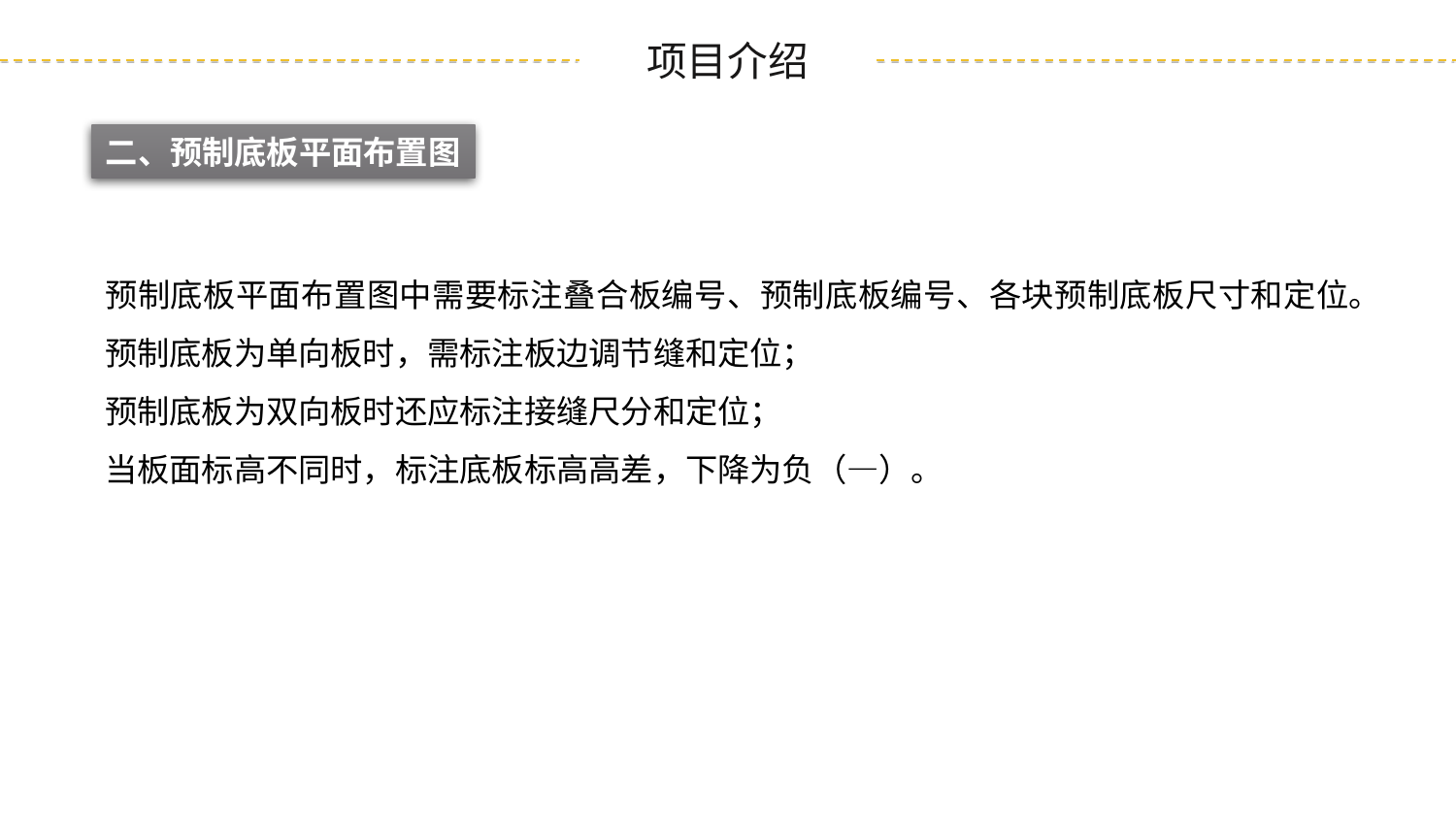

二、预制底板平面布置图
预制底板平面布置图中需要标注叠合板编号、预制底板编号、各块预制底板尺寸和定位。
预制底板为单向板时，需标注板边调节缝和定位；
预制底板为双向板时还应标注接缝尺分和定位；
当板面标高不同时，标注底板标高高差，下降为负（—）。